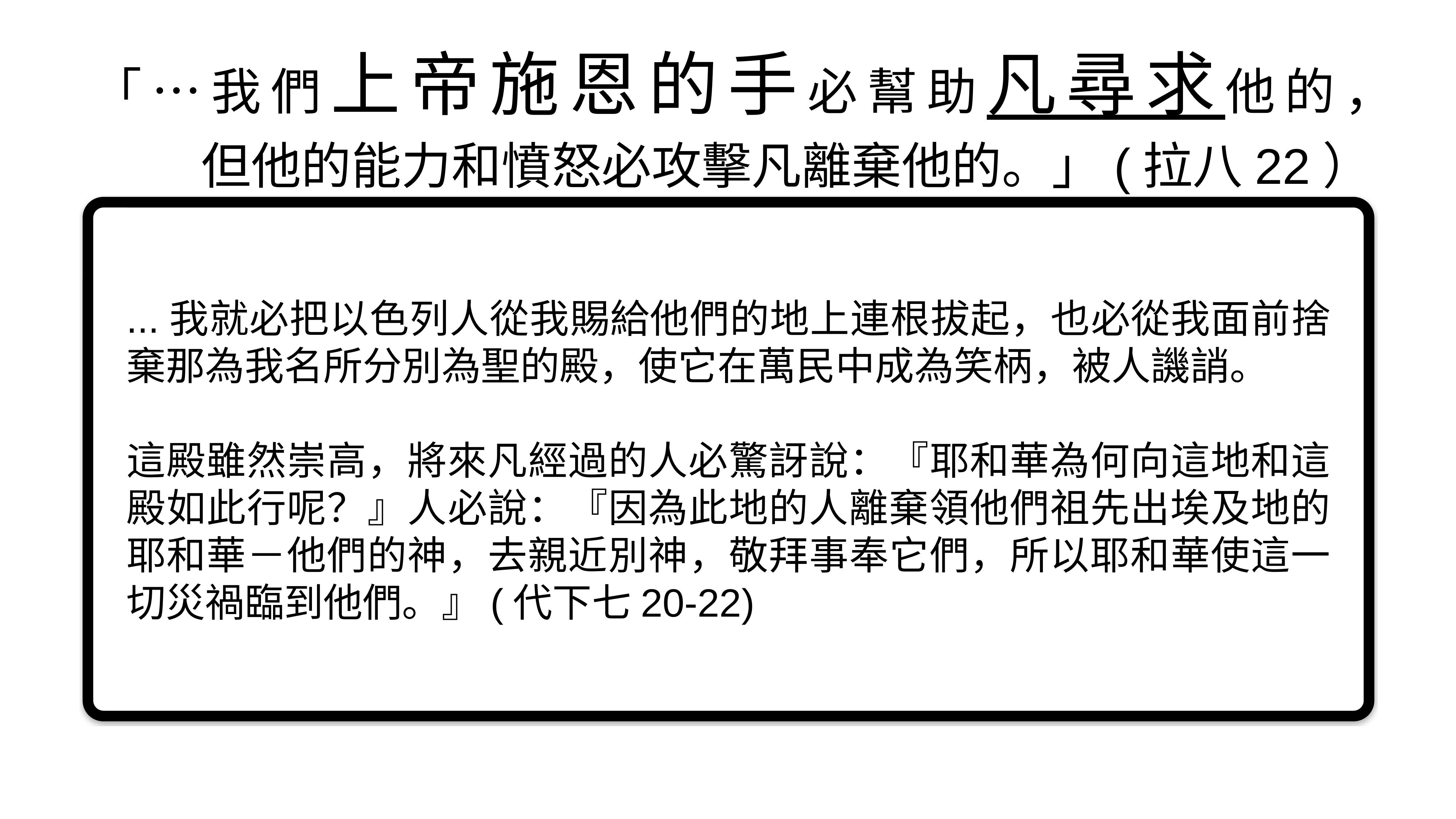

「…我們上帝施恩的手必幫助凡尋求他的，
		但他的能力和憤怒必攻擊凡離棄他的。」(拉八22）
...我就必把以色列人從我賜給他們的地上連根拔起，也必從我面前捨棄那為我名所分別為聖的殿，使它在萬民中成為笑柄，被人譏誚。

這殿雖然崇高，將來凡經過的人必驚訝說：『耶和華為何向這地和這殿如此行呢？』人必說：『因為此地的人離棄領他們祖先出埃及地的耶和華－他們的神，去親近別神，敬拜事奉它們，所以耶和華使這一切災禍臨到他們。』(代下七20-22)